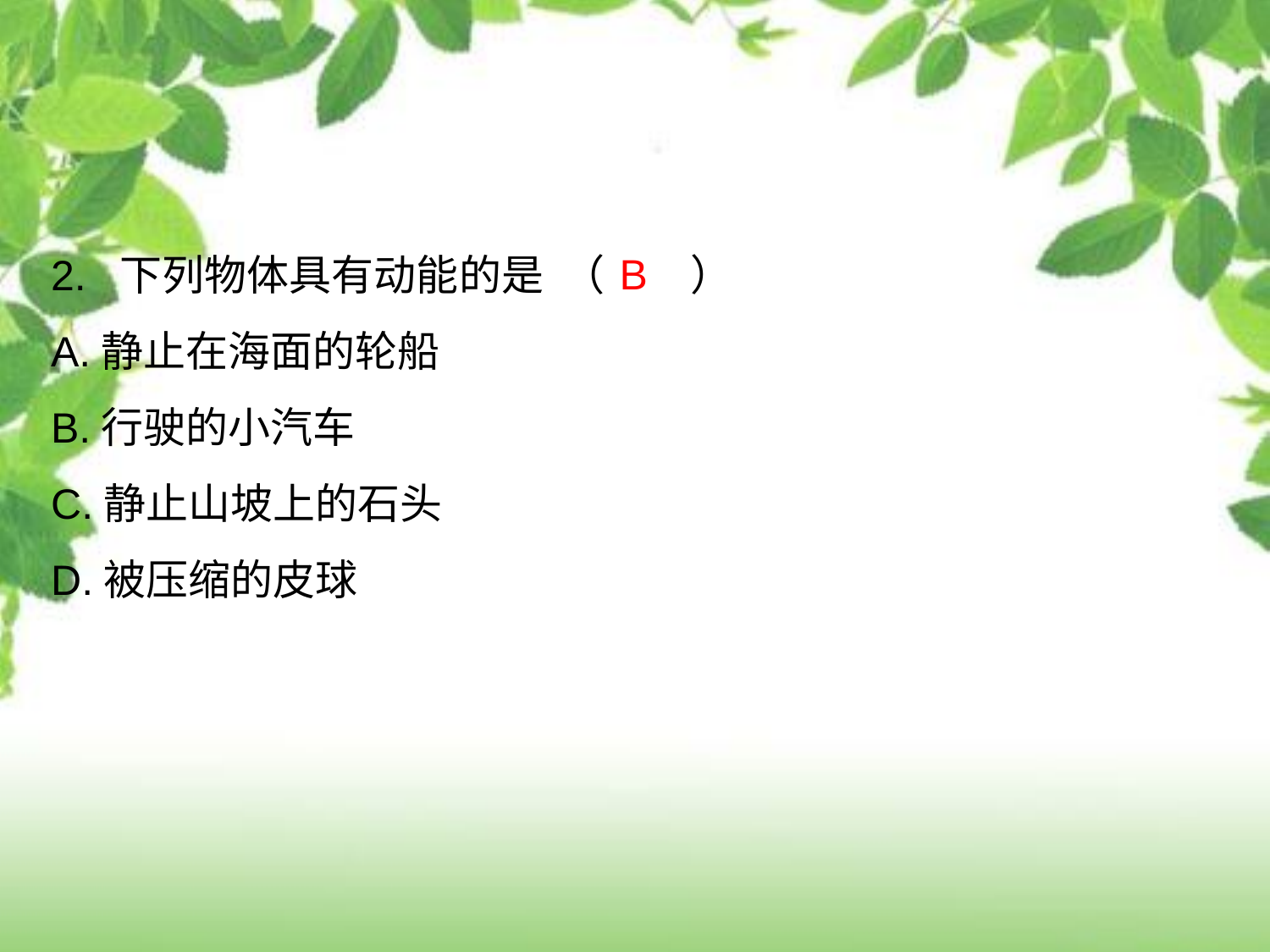

2.  下列物体具有动能的是  （         ）
A.静止在海面的轮船
B.行驶的小汽车
C.静止山坡上的石头
D.被压缩的皮球
B